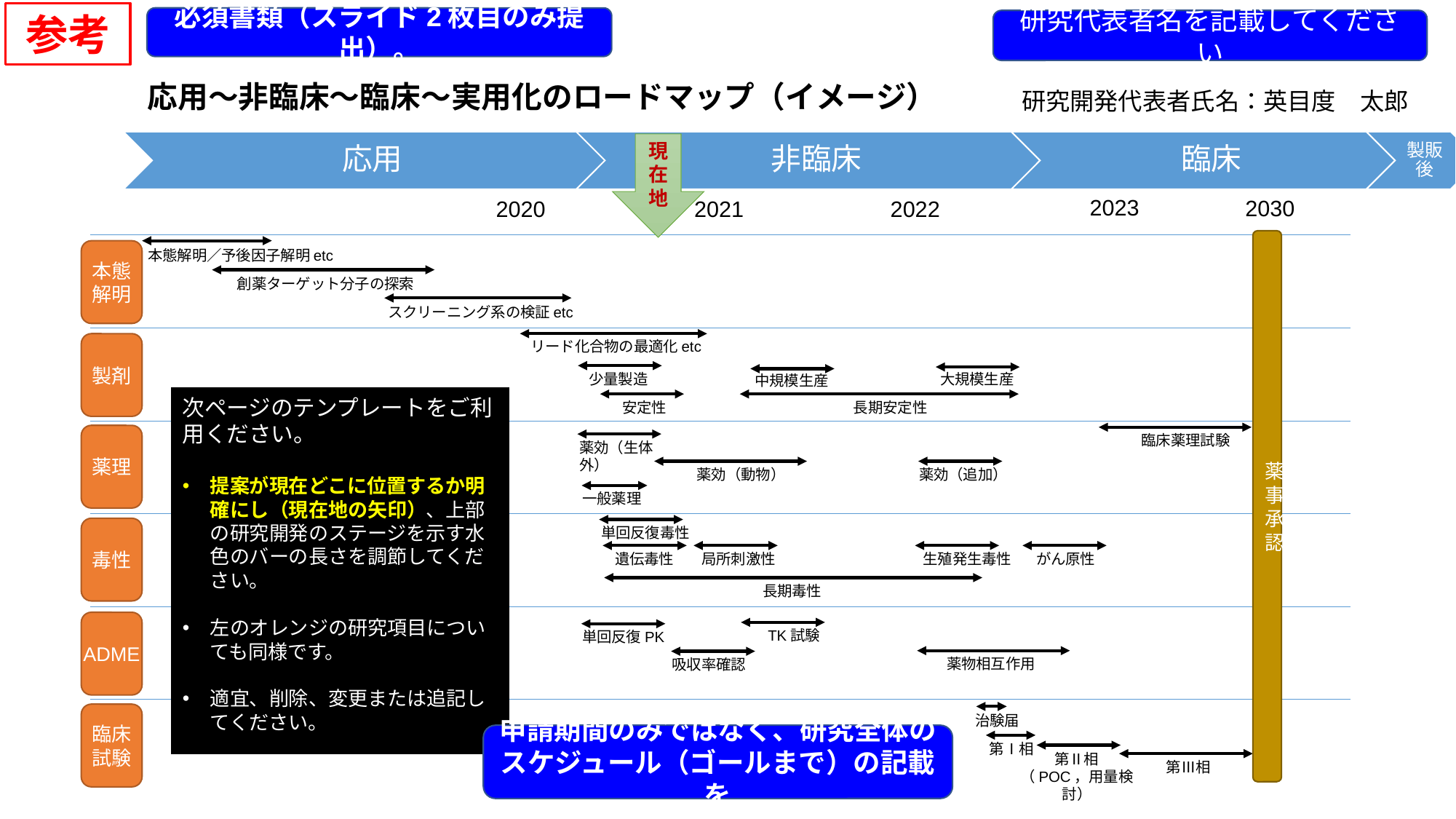

参考
必須書類（スライド2枚目のみ提出）。
研究代表者名を記載してください
# 応用～非臨床～臨床～実用化のロードマップ（イメージ）
研究開発代表者氏名：英目度　太郞
応用
非臨床
臨床
製販後
現在地
2023
2030
2022
2020
2021
薬事承認
本態
解明
本態解明／予後因子解明etc
創薬ターゲット分子の探索
スクリーニング系の検証etc
リード化合物の最適化etc
製剤
少量製造
大規模生産
中規模生産
次ページのテンプレートをご利用ください。

提案が現在どこに位置するか明確にし（現在地の矢印）、上部の研究開発のステージを示す水色のバーの長さを調節してください。

左のオレンジの研究項目についても同様です。

適宜、削除、変更または追記してください。
安定性
長期安定性
薬理
臨床薬理試験
薬効（生体外）
薬効（動物）
薬効（追加）
一般薬理
単回反復毒性
毒性
がん原性
生殖発生毒性
遺伝毒性
局所刺激性
長期毒性
ADME
TK試験
単回反復PK
薬物相互作用
吸収率確認
臨床
試験
治験届
第Ⅰ相
第Ⅱ相
（POC，用量検討）
第Ⅲ相
申請期間のみではなく、研究全体の
スケジュール（ゴールまで）の記載を